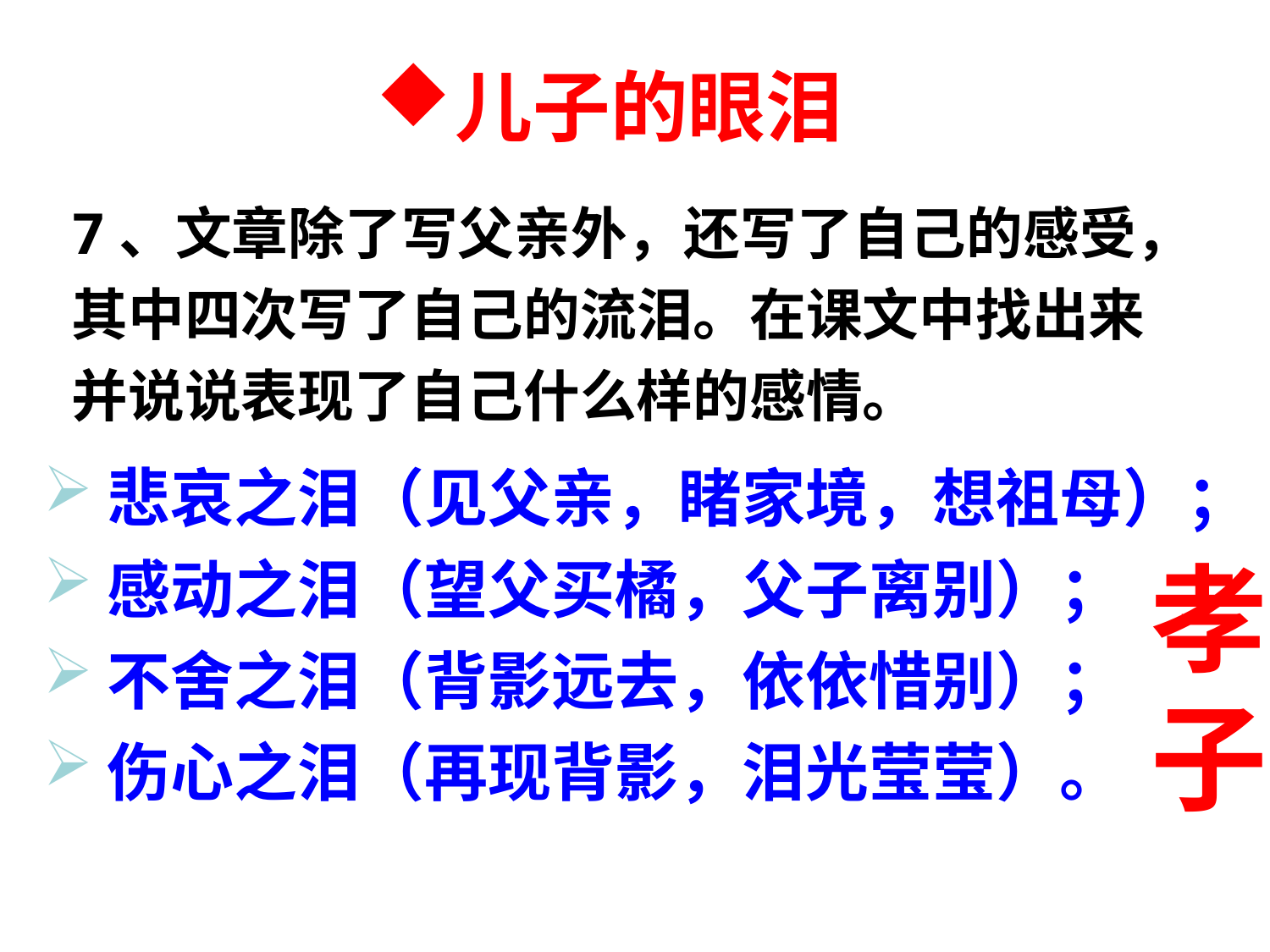

儿子的眼泪
7、文章除了写父亲外，还写了自己的感受，其中四次写了自己的流泪。在课文中找出来并说说表现了自己什么样的感情。
悲哀之泪（见父亲，睹家境，想祖母）；
感动之泪（望父买橘，父子离别）；
不舍之泪（背影远去，依依惜别）；
伤心之泪（再现背影，泪光莹莹）。
孝子